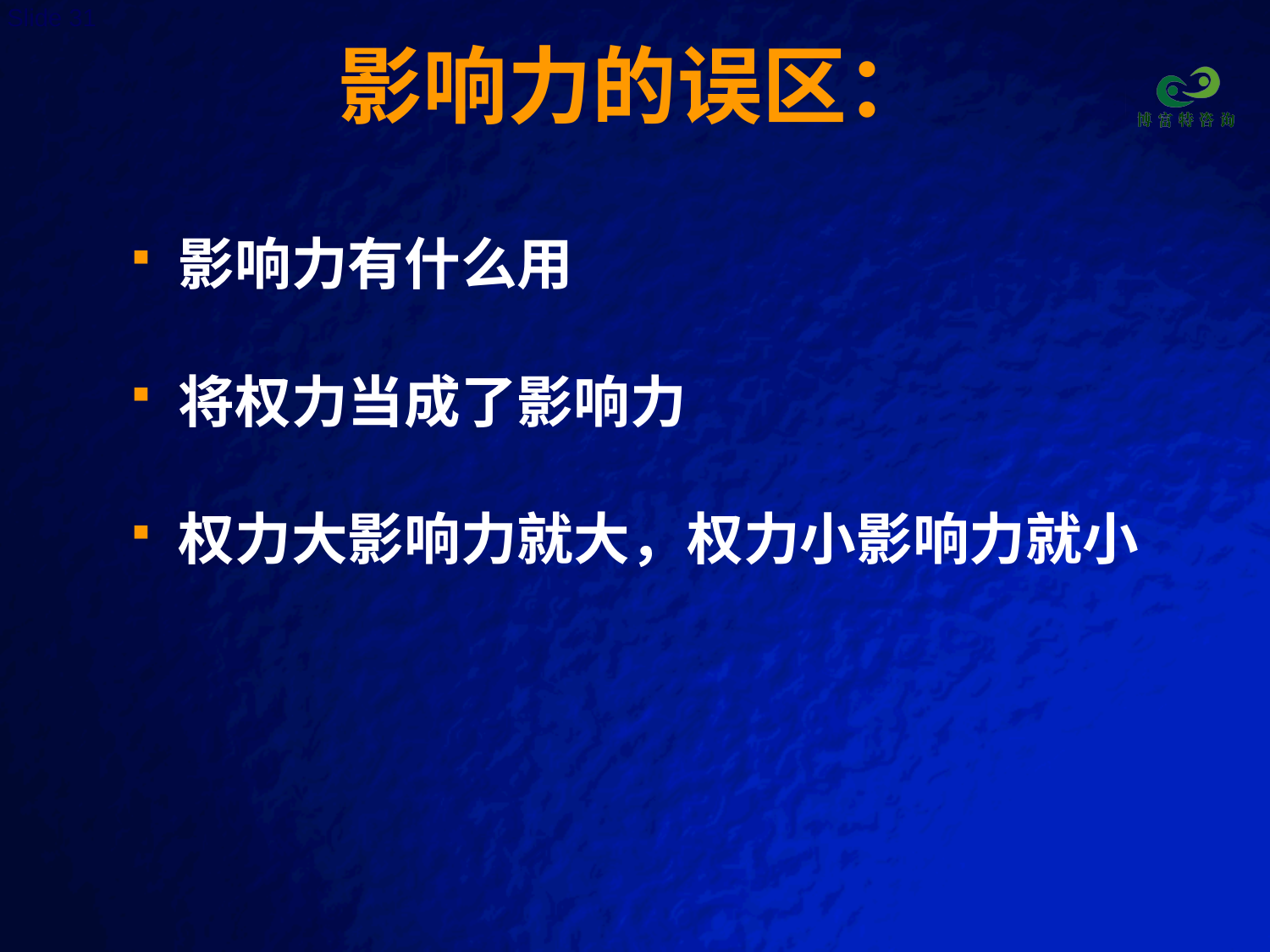

# 影响力的误区：
影响力有什么用

将权力当成了影响力

权力大影响力就大，权力小影响力就小